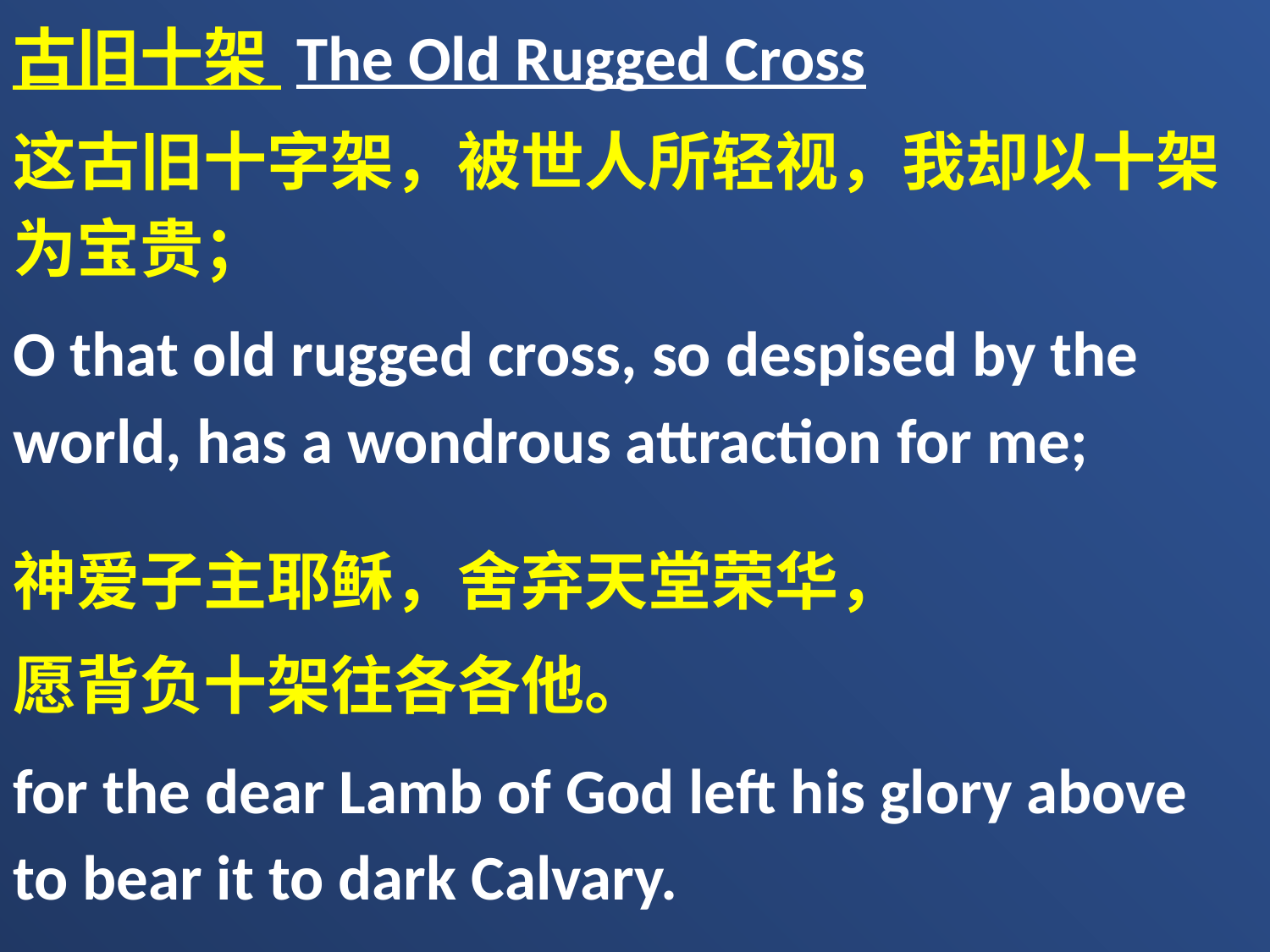

古旧十架 The Old Rugged Cross
这古旧十字架，被世人所轻视，我却以十架为宝贵；
O that old rugged cross, so despised by the world, has a wondrous attraction for me;

神爱子主耶稣，舍弃天堂荣华，
愿背负十架往各各他。
for the dear Lamb of God left his glory above to bear it to dark Calvary.